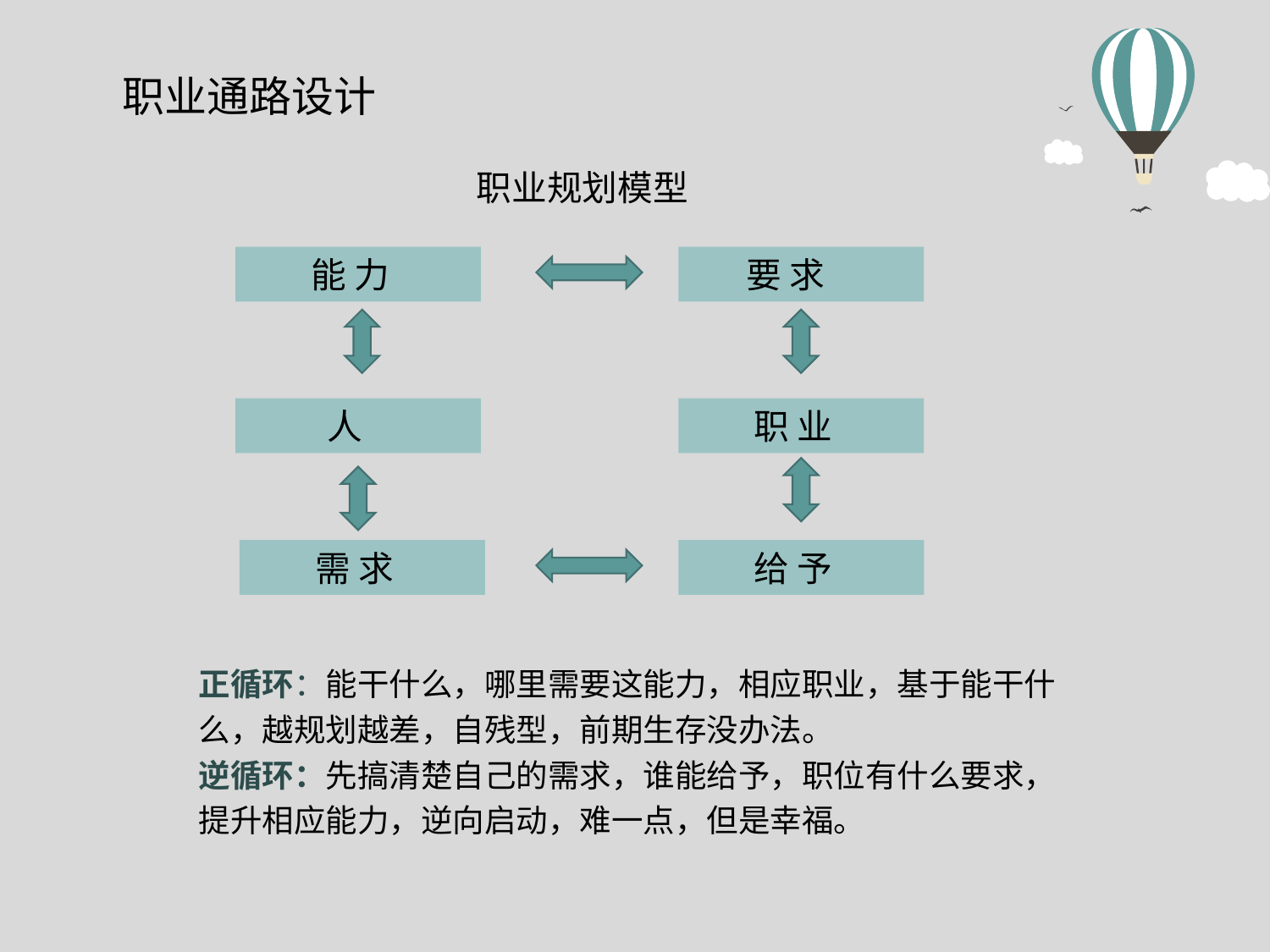

职业通路设计
职业规划模型
       能 力
      要 求

         人
       职 业

       需 求
       给 予

正循环：能干什么，哪里需要这能力，相应职业，基于能干什么，越规划越差，自残型，前期生存没办法。
逆循环：先搞清楚自己的需求，谁能给予，职位有什么要求，提升相应能力，逆向启动，难一点，但是幸福。